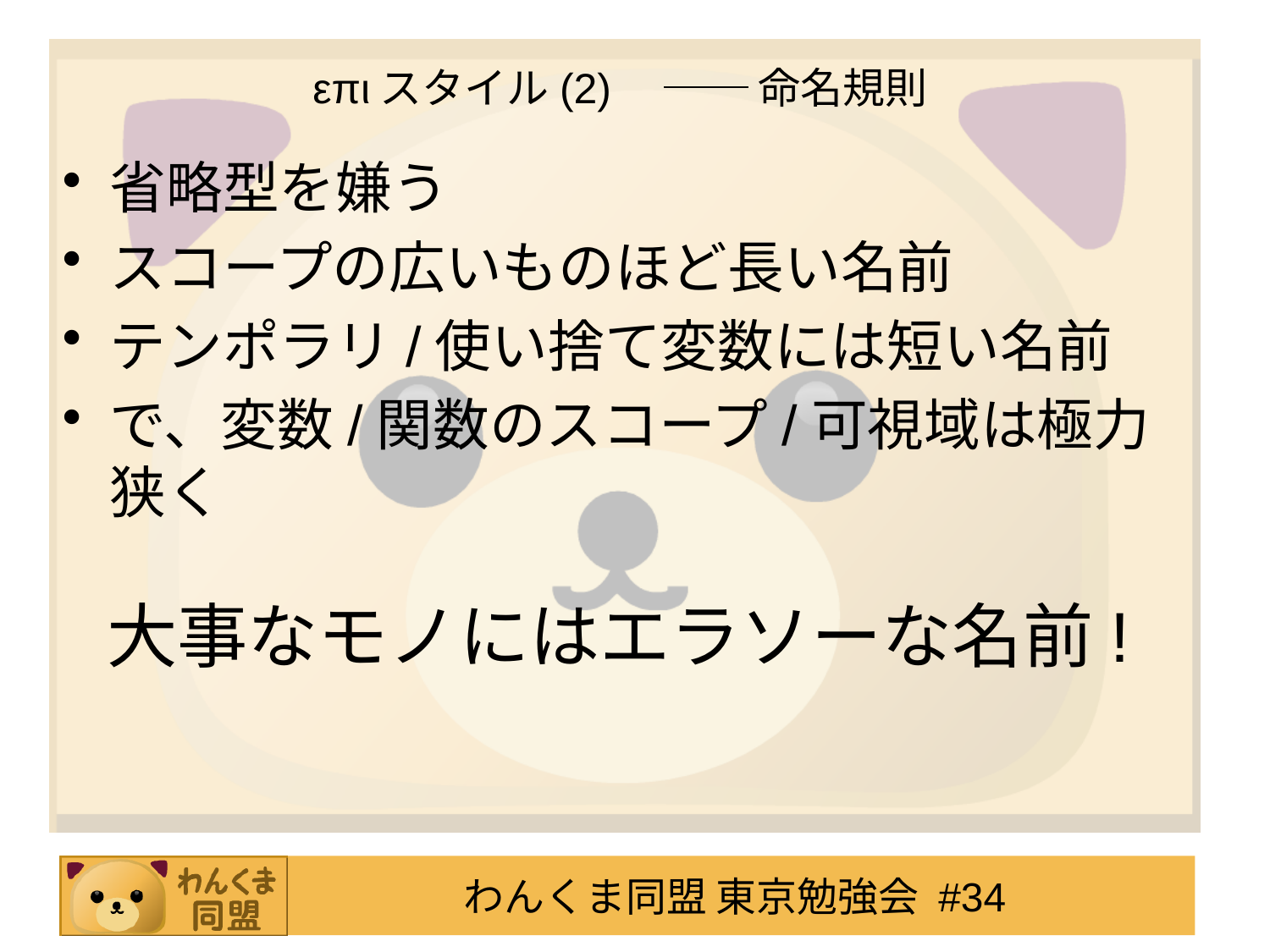

# επιスタイル(2)　── 命名規則
省略型を嫌う
スコープの広いものほど長い名前
テンポラリ/使い捨て変数には短い名前
で、変数/関数のスコープ/可視域は極力狭く

大事なモノにはエラソーな名前!